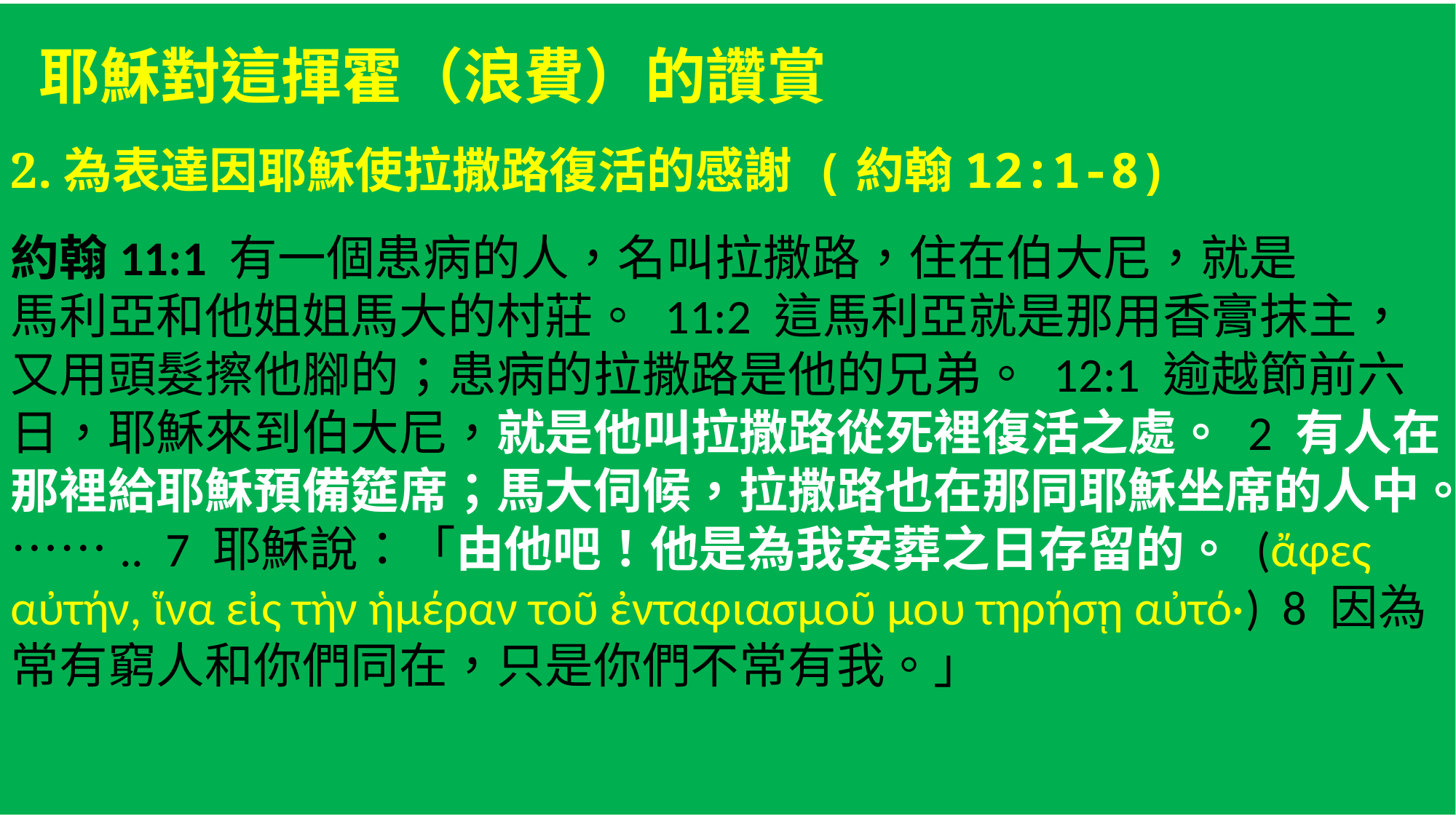

耶穌對這揮霍（浪費）的讚賞

2.為表達因耶穌使拉撒路復活的感謝 (約翰12:1-8)

約翰11:1 有一個患病的人，名叫拉撒路，住在伯大尼，就是
馬利亞和他姐姐馬大的村莊。 11:2 這馬利亞就是那用香膏抹主，
又用頭髮擦他腳的；患病的拉撒路是他的兄弟。 12:1 逾越節前六日，耶穌來到伯大尼，就是他叫拉撒路從死裡復活之處。 2 有人在那裡給耶穌預備筵席；馬大伺候，拉撒路也在那同耶穌坐席的人中。……..  7 耶穌說：「由他吧！他是為我安葬之日存留的。 (ἄφες αὐτήν, ἵνα εἰς τὴν ἡμέραν τοῦ ἐνταφιασμοῦ μου τηρήσῃ αὐτό·)  8 因為常有窮人和你們同在，只是你們不常有我。」